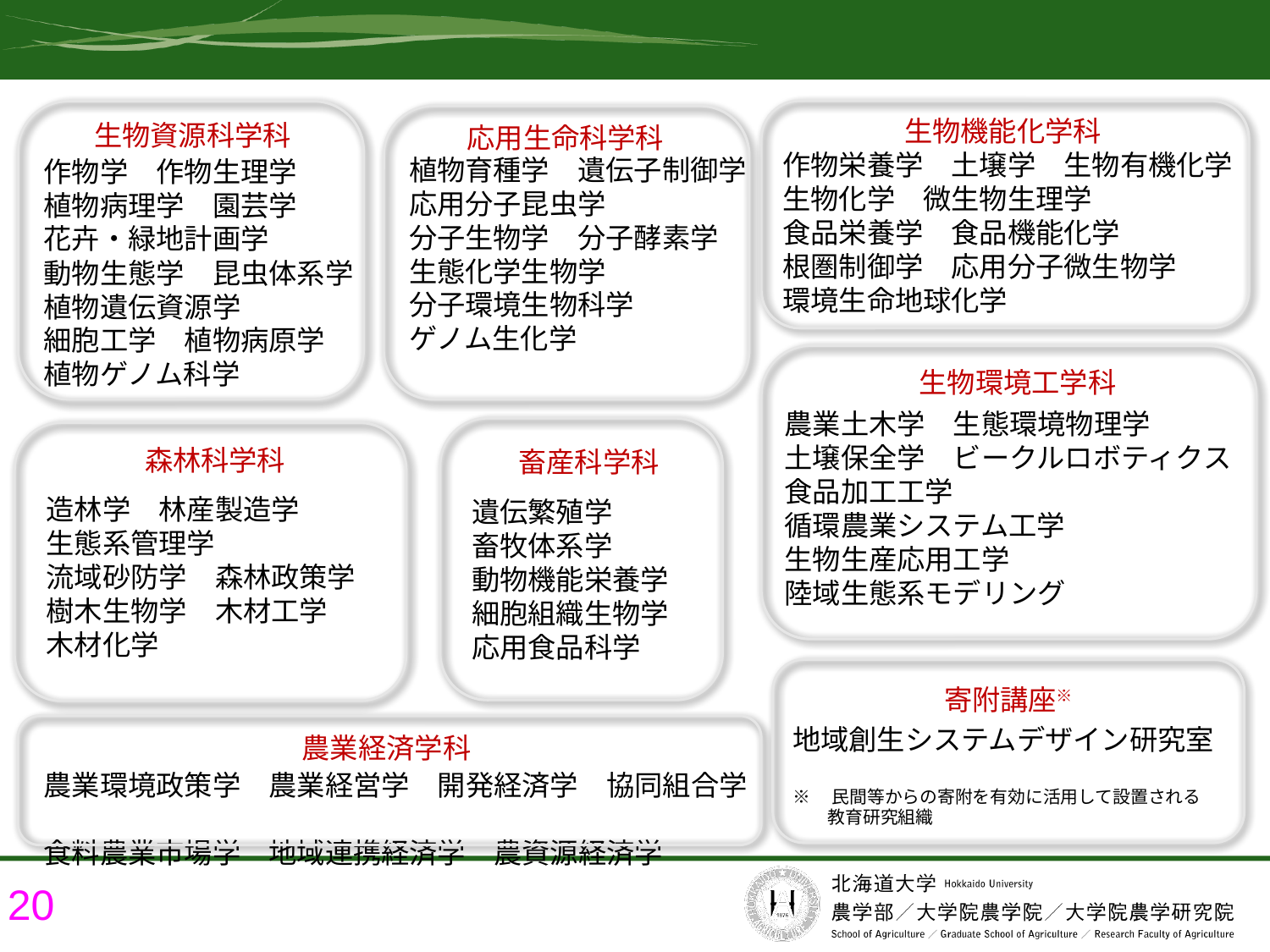

# 研究室の構成（令和６年４月現在）

生物機能化学科
生物資源科学科
応用生命科学科
作物栄養学　土壌学　生物有機化学
生物化学　微生物生理学
食品栄養学　食品機能化学
根圏制御学　応用分子微生物学
環境生命地球化学
植物育種学　遺伝子制御学
応用分子昆虫学
分子生物学　分子酵素学
生態化学生物学
分子環境生物科学
ゲノム生化学

作物学　作物生理学
植物病理学　園芸学
花卉・緑地計画学
動物生態学　昆虫体系学
植物遺伝資源学
細胞工学　植物病原学
植物ゲノム科学

生物環境工学科
農業土木学　生態環境物理学
土壌保全学　ビークルロボティクス
食品加工工学
循環農業システム工学
生物生産応用工学
陸域生態系モデリング

森林科学科
畜産科学科
造林学　林産製造学
生態系管理学
流域砂防学　森林政策学
樹木生物学　木材工学
木材化学
遺伝繁殖学
畜牧体系学
動物機能栄養学
細胞組織生物学
応用食品科学

寄附講座※

地域創生システムデザイン研究室

※　民間等からの寄附を有効に活用して設置される
　　教育研究組織
農業経済学科
農業環境政策学　農業経営学　開発経済学　協同組合学
食料農業市場学　地域連携経済学　農資源経済学
20